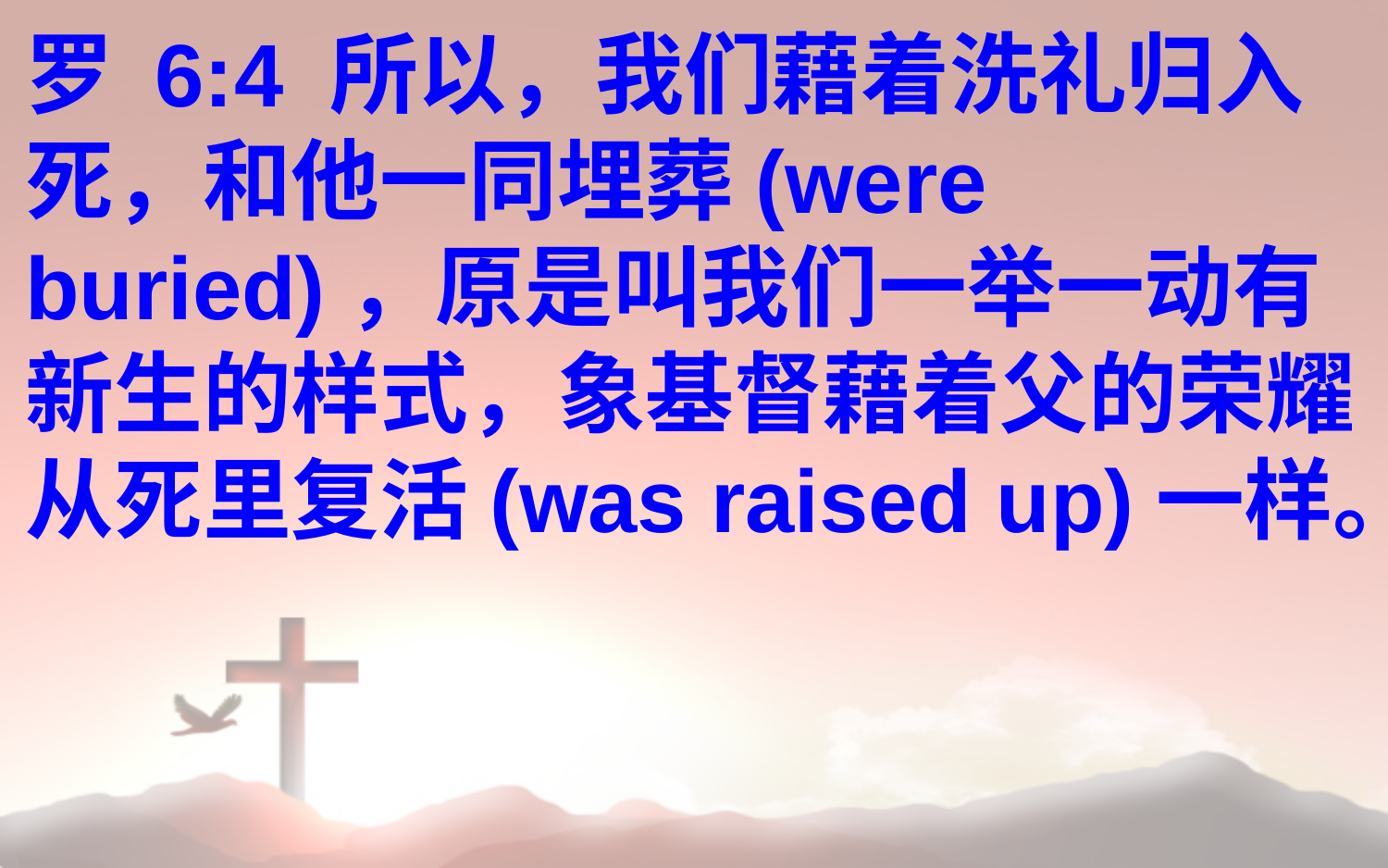

罗 6:4 所以，我们藉着洗礼归入死，和他一同埋葬(were buried)，原是叫我们一举一动有新生的样式，象基督藉着父的荣耀从死里复活(was raised up)一样。